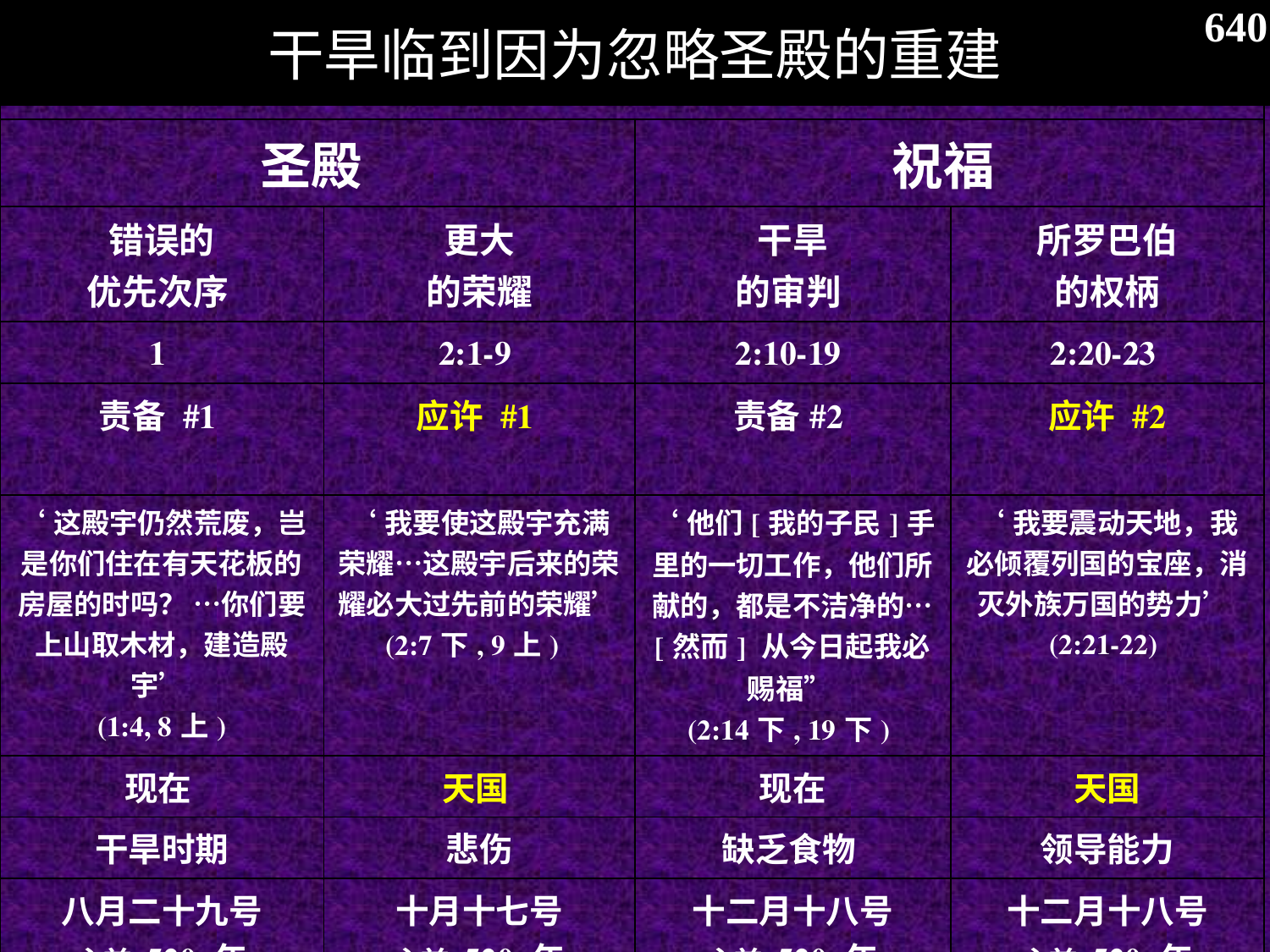

# 干旱临到因为忽略圣殿的重建
640
| Drought for Neglected Temple Rebuilding |  |  |  |  |
| --- | --- | --- | --- | --- |
| 圣殿 |  | 祝福 |  |  |
| 错误的 优先次序 | 更大 的荣耀 | 干旱 的审判 | 所罗巴伯 的权柄 |  |
| 1 | 2:1-9 | 2:10-19 | 2:20-23 |  |
| 责备 #1 | 应许 #1 | 责备#2 | 应许 #2 |  |
| ‘这殿宇仍然荒废，岂是你们住在有天花板的房屋的时吗？ …你们要上山取木材，建造殿宇’ (1:4, 8上) | ‘我要使这殿宇充满荣耀…这殿宇后来的荣耀必大过先前的荣耀’ (2:7下, 9上) | ‘他们[我的子民]手里的一切工作，他们所献的，都是不洁净的… [然而] 从今日起我必赐福” (2:14下, 19下) | ‘我要震动天地，我必倾覆列国的宝座，消灭外族万国的势力’ (2:21-22) |  |
| 现在 | 天国 | 现在 | 天国 |  |
| 干旱时期 | 悲伤 | 缺乏食物 | 领导能力 |  |
| 八月二十九号 主前 520 年 | 十月十七号 主前 520 年 | 十二月十八号 主前 520 年 | 十二月十八号 主前 520 年 |  |
| 耶路撒冷 |  |  |  |  |